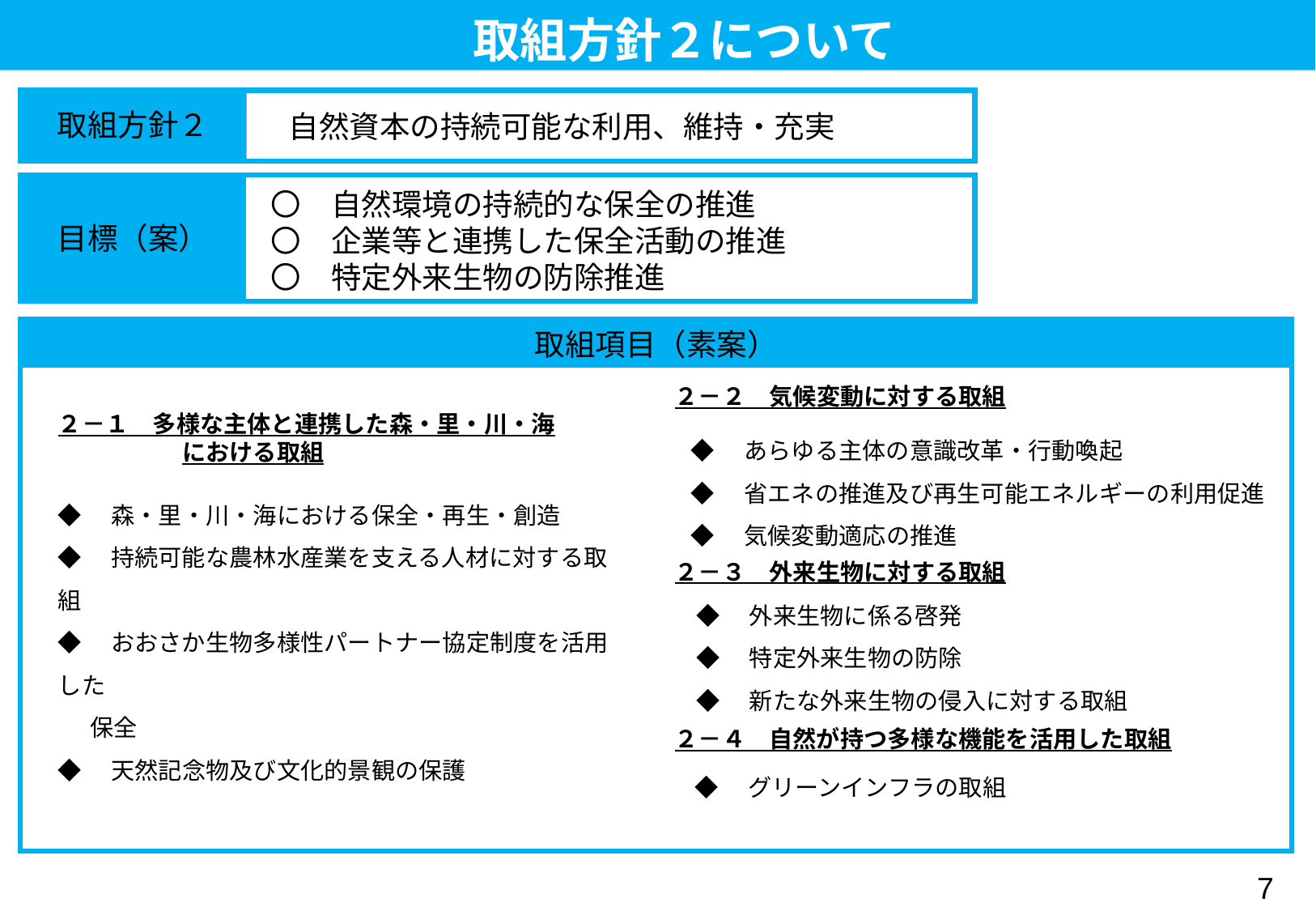

取組方針２について
　自然資本の持続可能な利用、維持・充実

取組方針２

目標（案）
〇　自然環境の持続的な保全の推進
〇　企業等と連携した保全活動の推進
〇　特定外来生物の防除推進
取組項目（素案）

２－２　気候変動に対する取組
２－１　多様な主体と連携した森・里・川・海
　　　　　 における取組
◆　あらゆる主体の意識改革・行動喚起
◆　省エネの推進及び再生可能エネルギーの利用促進
◆　気候変動適応の推進
◆　森・里・川・海における保全・再生・創造
◆　持続可能な農林水産業を支える人材に対する取組
◆　おおさか生物多様性パートナー協定制度を活用した
     保全
◆　天然記念物及び文化的景観の保護
２－３　外来生物に対する取組
◆　外来生物に係る啓発
◆　特定外来生物の防除
◆　新たな外来生物の侵入に対する取組
２－４　自然が持つ多様な機能を活用した取組
◆　グリーンインフラの取組

7